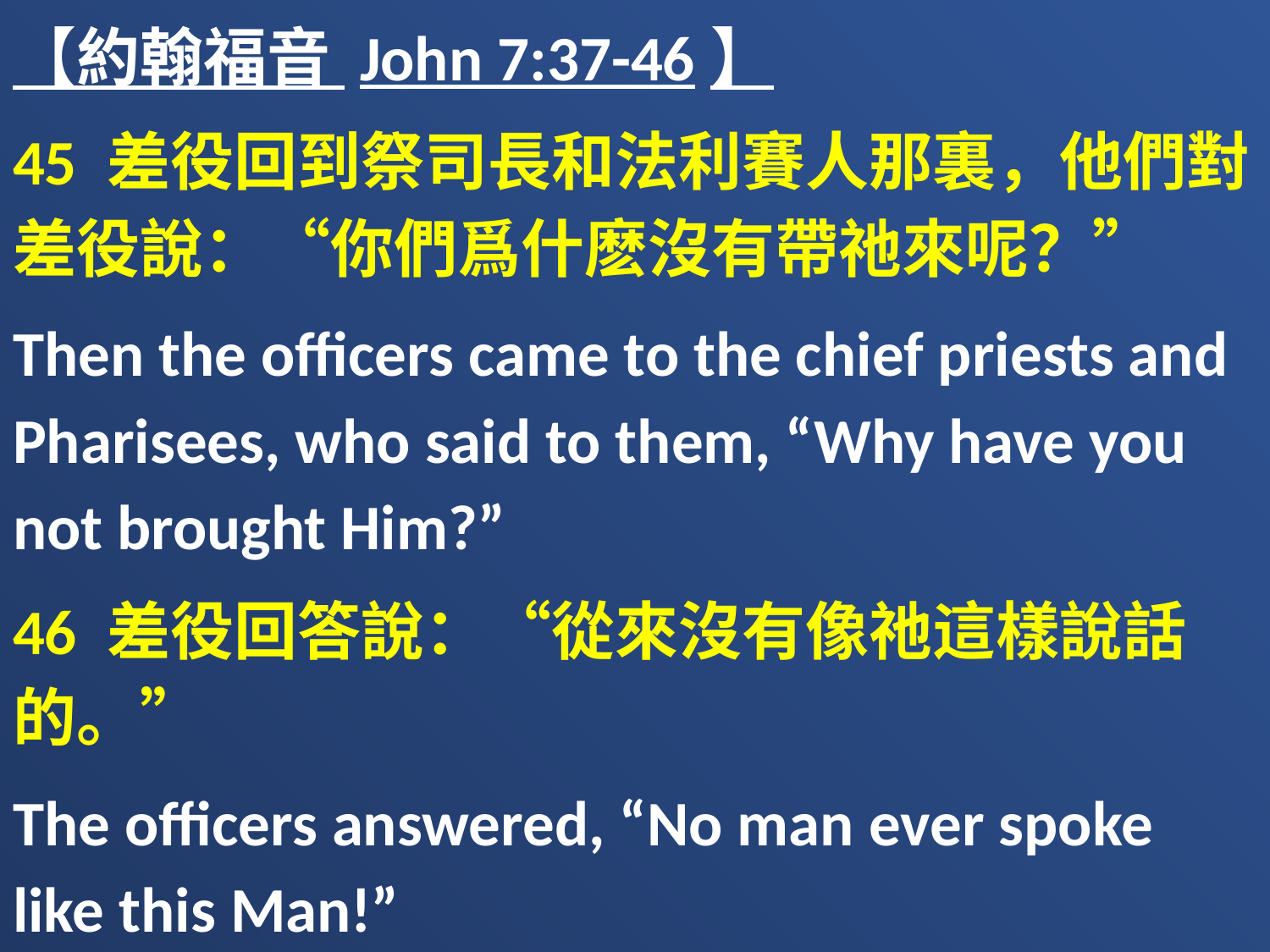

【約翰福音 John 7:37-46】
45 差役回到祭司長和法利賽人那裏，他們對差役說：“你們爲什麽沒有帶祂來呢？”
Then the officers came to the chief priests and Pharisees, who said to them, “Why have you not brought Him?”
46 差役回答說：“從來沒有像祂這樣說話的。”
The officers answered, “No man ever spoke like this Man!”